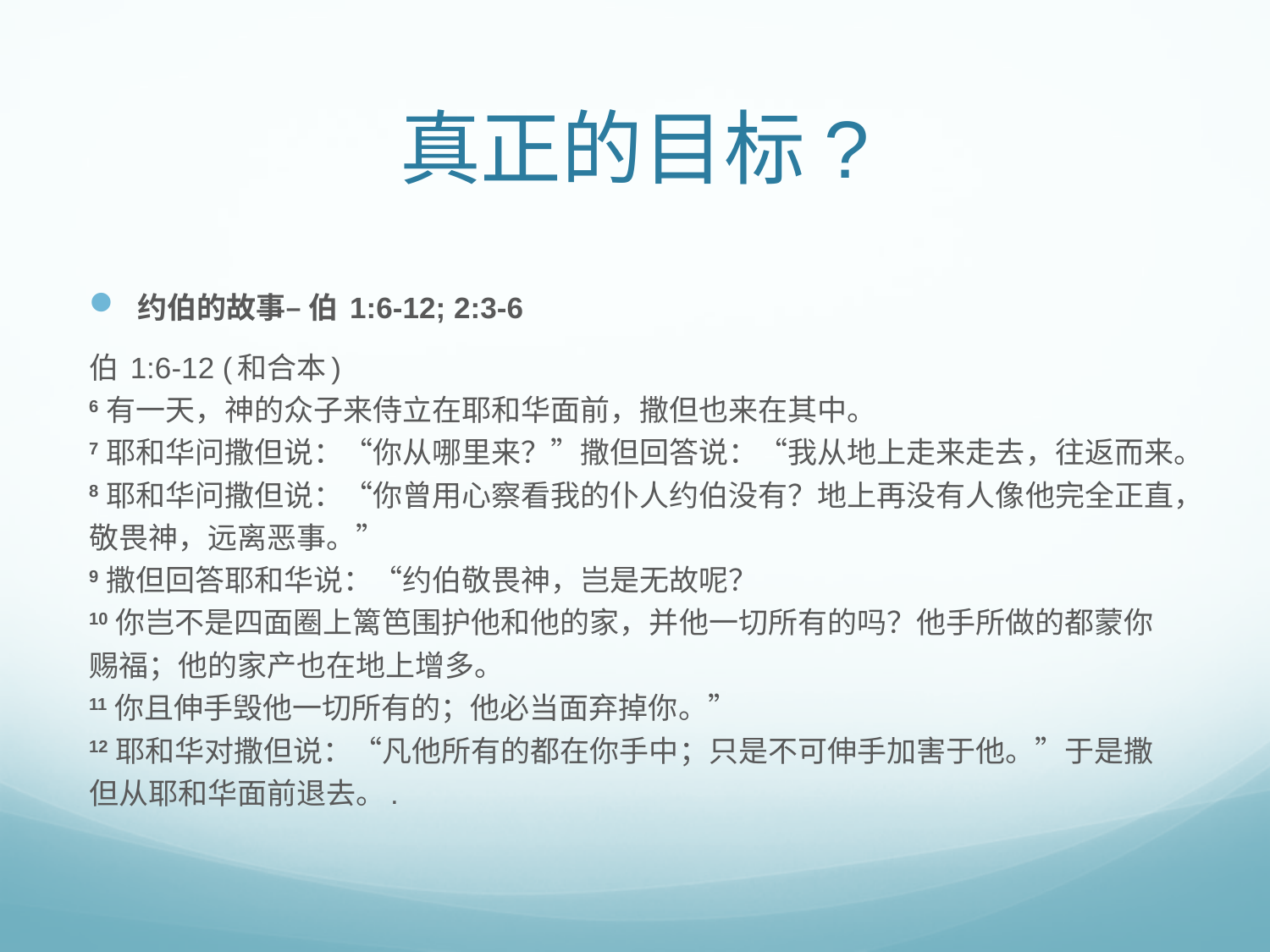

# 真正的目标?

约伯的故事– 伯 1:6-12; 2:3-6
伯 1:6-12 (和合本)
6 有一天，神的众子来侍立在耶和华面前，撒但也来在其中。
7 耶和华问撒但说：“你从哪里来？”撒但回答说：“我从地上走来走去，往返而来。
8 耶和华问撒但说：“你曾用心察看我的仆人约伯没有？地上再没有人像他完全正直，敬畏神，远离恶事。”
9 撒但回答耶和华说：“约伯敬畏神，岂是无故呢？
10 你岂不是四面圈上篱笆围护他和他的家，并他一切所有的吗？他手所做的都蒙你赐福；他的家产也在地上增多。
11 你且伸手毁他一切所有的；他必当面弃掉你。”
12 耶和华对撒但说：“凡他所有的都在你手中；只是不可伸手加害于他。”于是撒但从耶和华面前退去。.